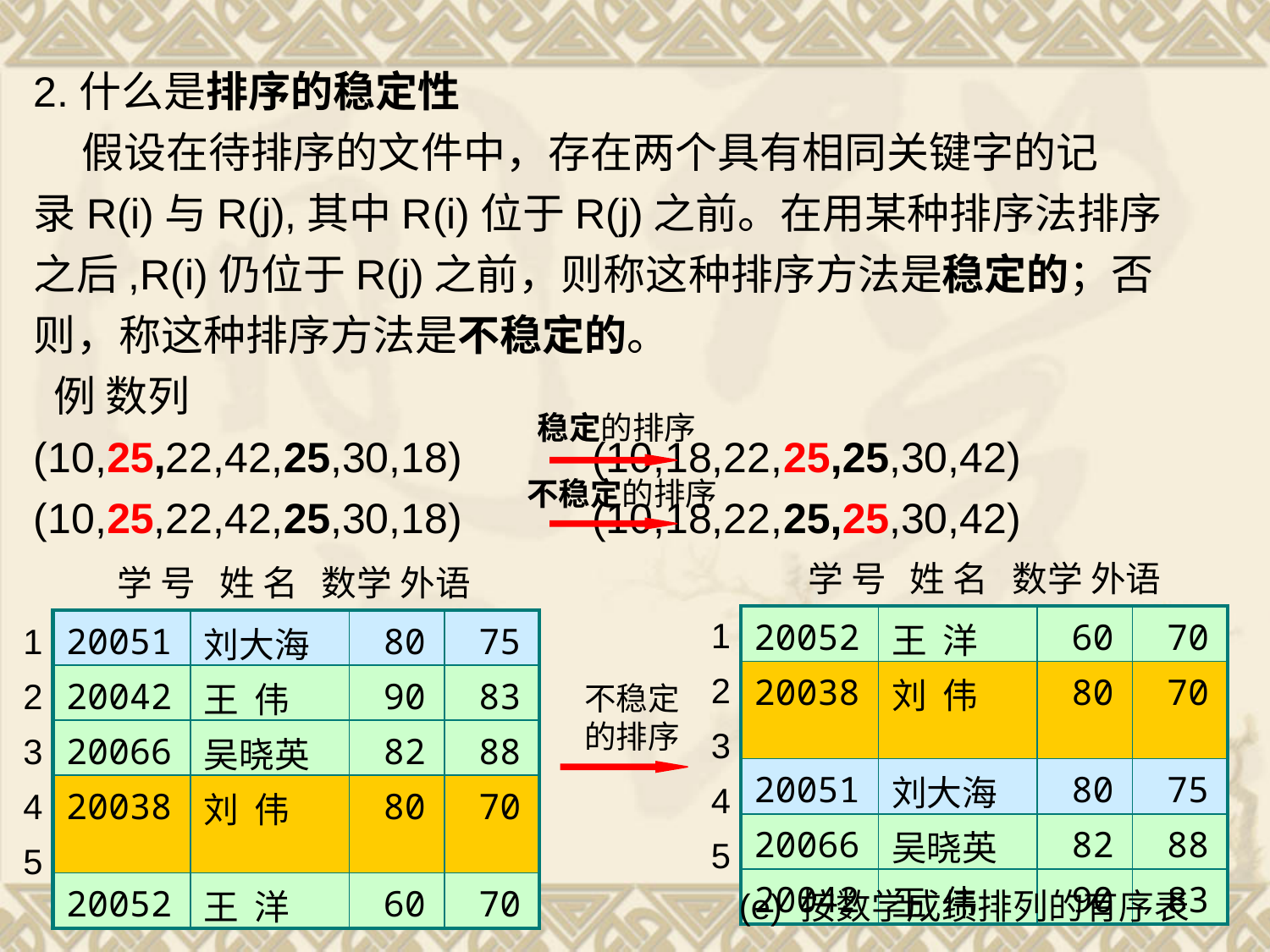

2.什么是排序的稳定性
    假设在待排序的文件中，存在两个具有相同关键字的记
录R(i)与R(j),其中R(i)位于R(j)之前。在用某种排序法排序
之后,R(i)仍位于R(j)之前，则称这种排序方法是稳定的；否
则，称这种排序方法是不稳定的。
 例 数列
(10,25,22,42,25,30,18)           (10,18,22,25,25,30,42)
(10,25,22,42,25,30,18)           (10,18,22,25,25,30,42)
稳定的排序

不稳定的排序

学 号   姓 名   数学 外语
学 号   姓 名   数学 外语
1
2
3
4
5
1
2
3
4
5
| 20052 | 王 洋 | 60 | 70 |
| --- | --- | --- | --- |
| 20038 | 刘 伟 | 80 | 70 |
| 20051 | 刘大海 | 80 | 75 |
| 20066 | 吴晓英 | 82 | 88 |
| 20042 | 王 伟 | 90 | 83 |
| 20051 | 刘大海 | 80 | 75 |
| --- | --- | --- | --- |
| 20042 | 王 伟 | 90 | 83 |
| 20066 | 吴晓英 | 82 | 88 |
| 20038 | 刘 伟 | 80 | 70 |
| 20052 | 王 洋 | 60 | 70 |
不稳定
的排序

(e) 按数学成绩排列的有序表